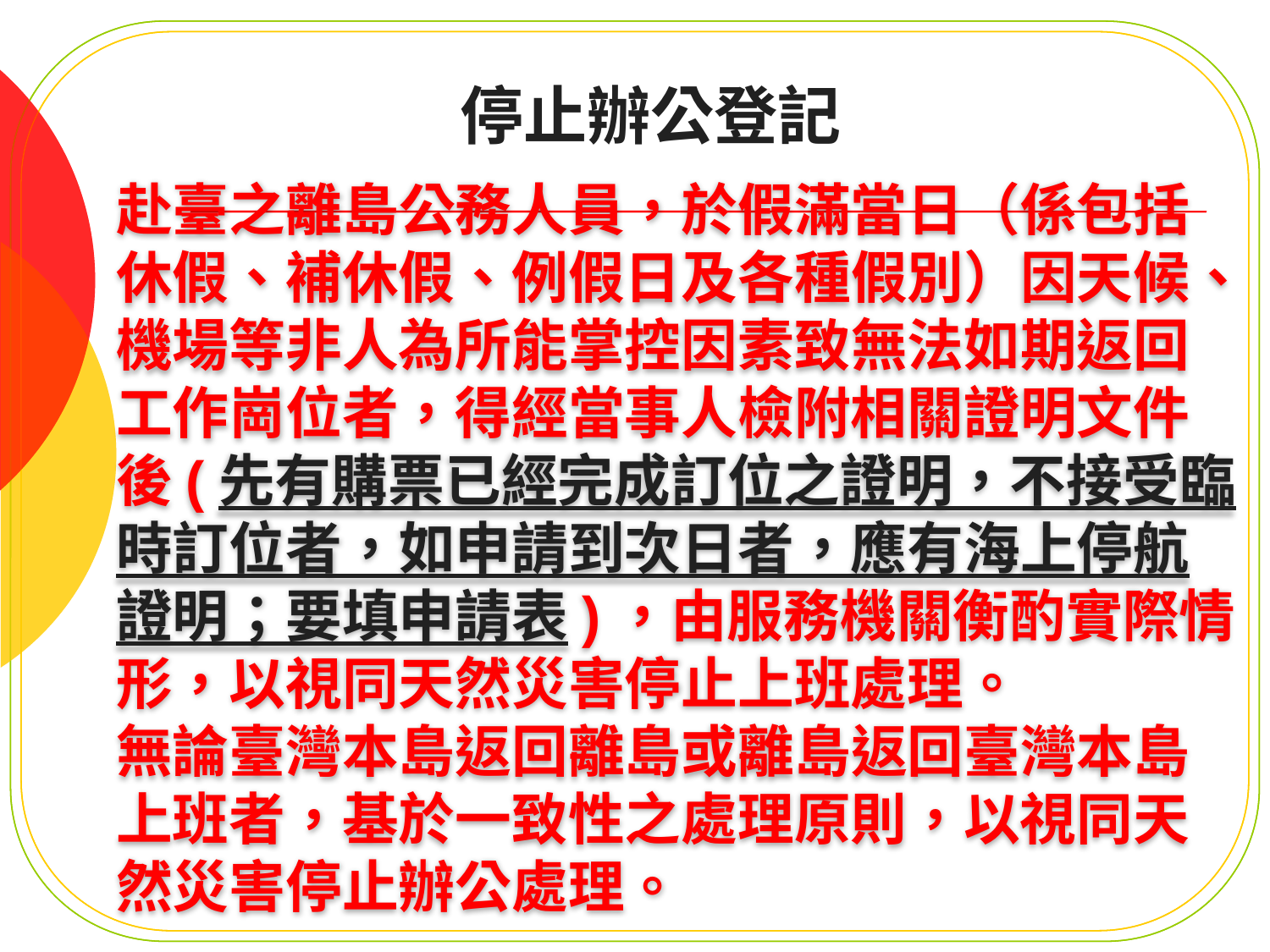

# 停止辦公登記
赴臺之離島公務人員，於假滿當日（係包括休假、補休假、例假日及各種假別）因天候、機場等非人為所能掌控因素致無法如期返回工作崗位者，得經當事人檢附相關證明文件後(先有購票已經完成訂位之證明，不接受臨時訂位者，如申請到次日者，應有海上停航證明；要填申請表)，由服務機關衡酌實際情形，以視同天然災害停止上班處理。
無論臺灣本島返回離島或離島返回臺灣本島上班者，基於一致性之處理原則，以視同天然災害停止辦公處理。